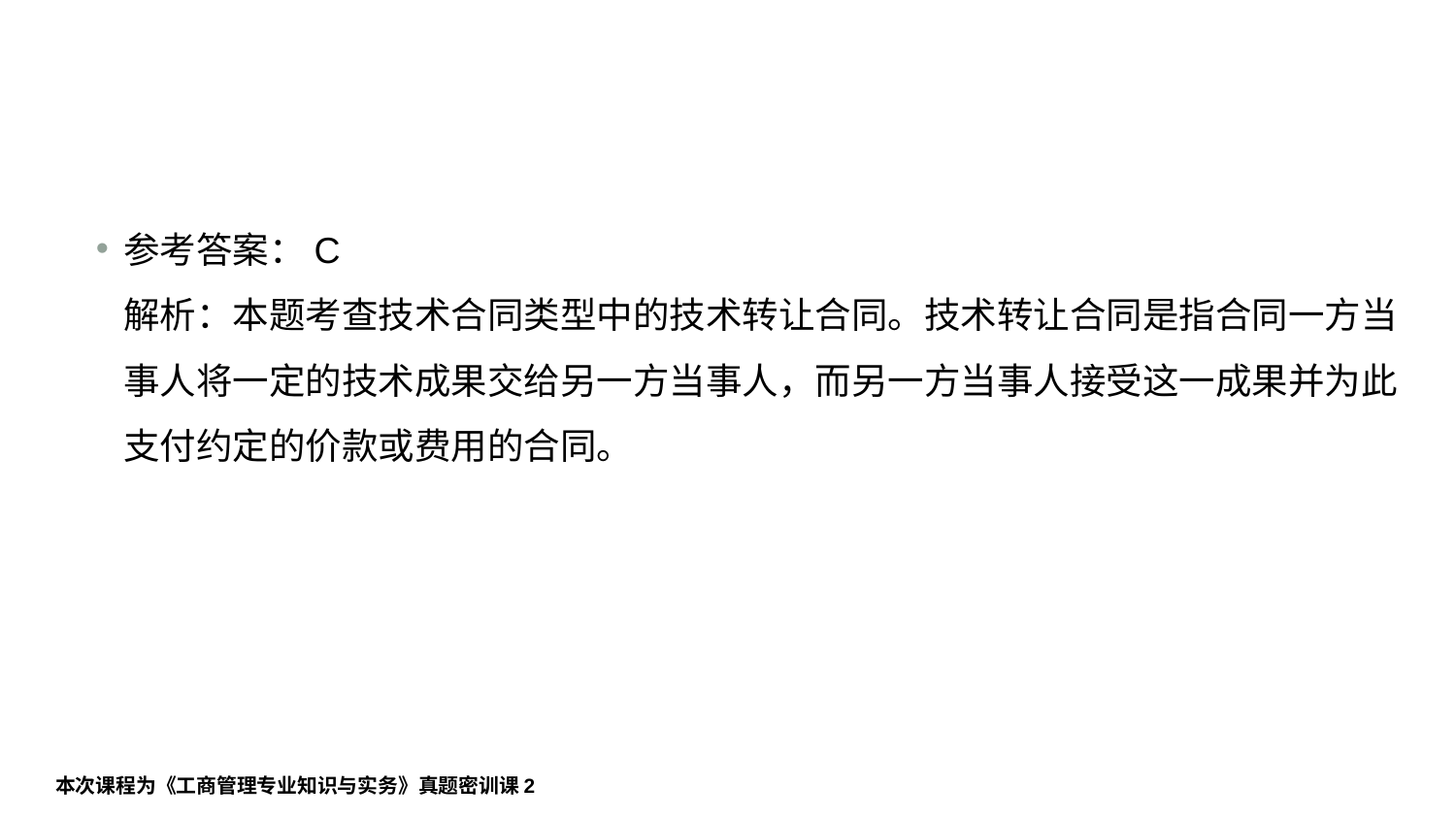

参考答案：C
解析：本题考查技术合同类型中的技术转让合同。技术转让合同是指合同一方当事人将一定的技术成果交给另一方当事人，而另一方当事人接受这一成果并为此支付约定的价款或费用的合同。